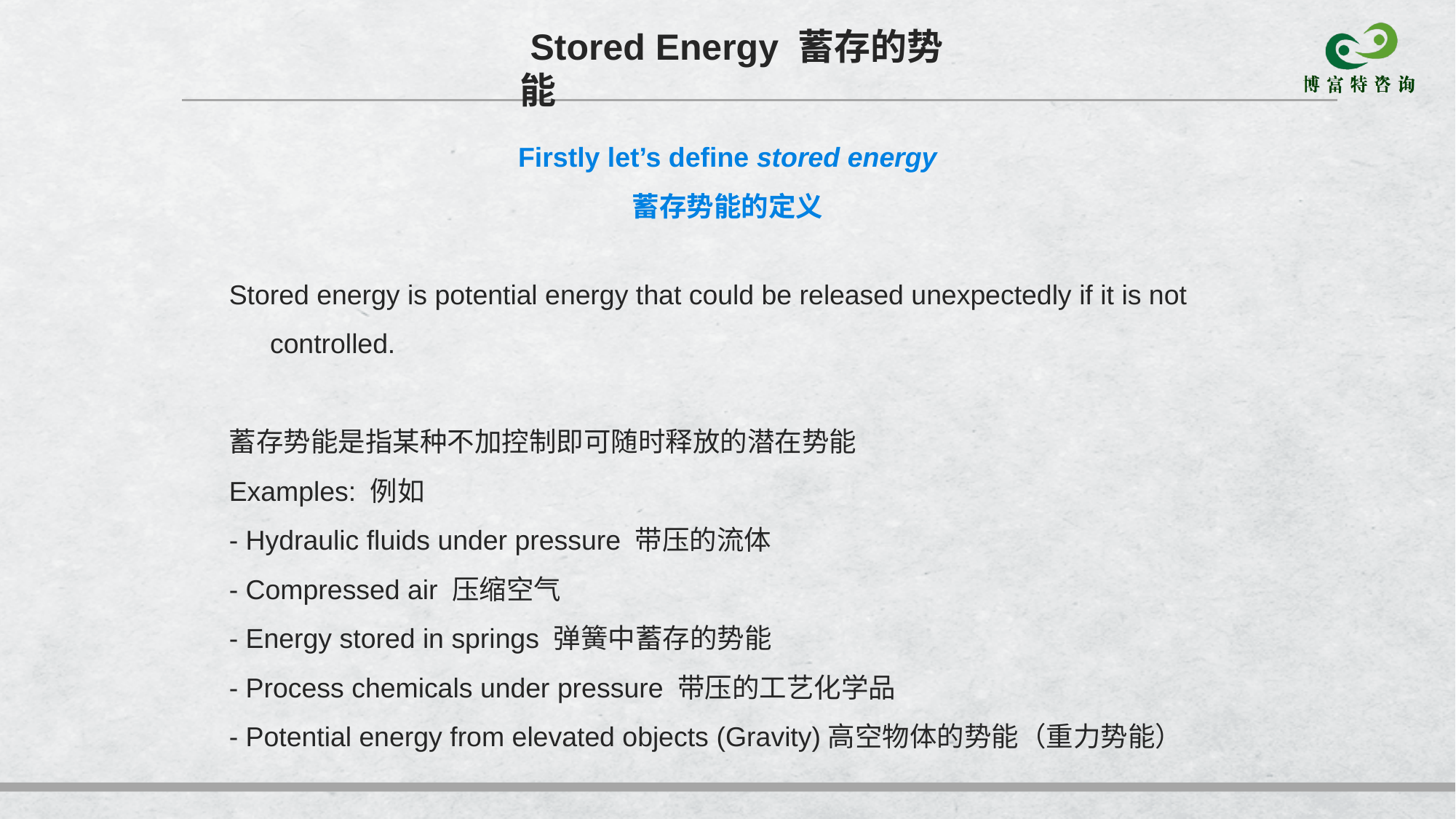

# Stored Energy 蓄存的势能
Firstly let’s define stored energy
蓄存势能的定义
Stored energy is potential energy that could be released unexpectedly if it is not controlled.

蓄存势能是指某种不加控制即可随时释放的潜在势能
Examples: 例如
- Hydraulic fluids under pressure 带压的流体
- Compressed air 压缩空气
- Energy stored in springs 弹簧中蓄存的势能
- Process chemicals under pressure 带压的工艺化学品
- Potential energy from elevated objects (Gravity)高空物体的势能（重力势能）